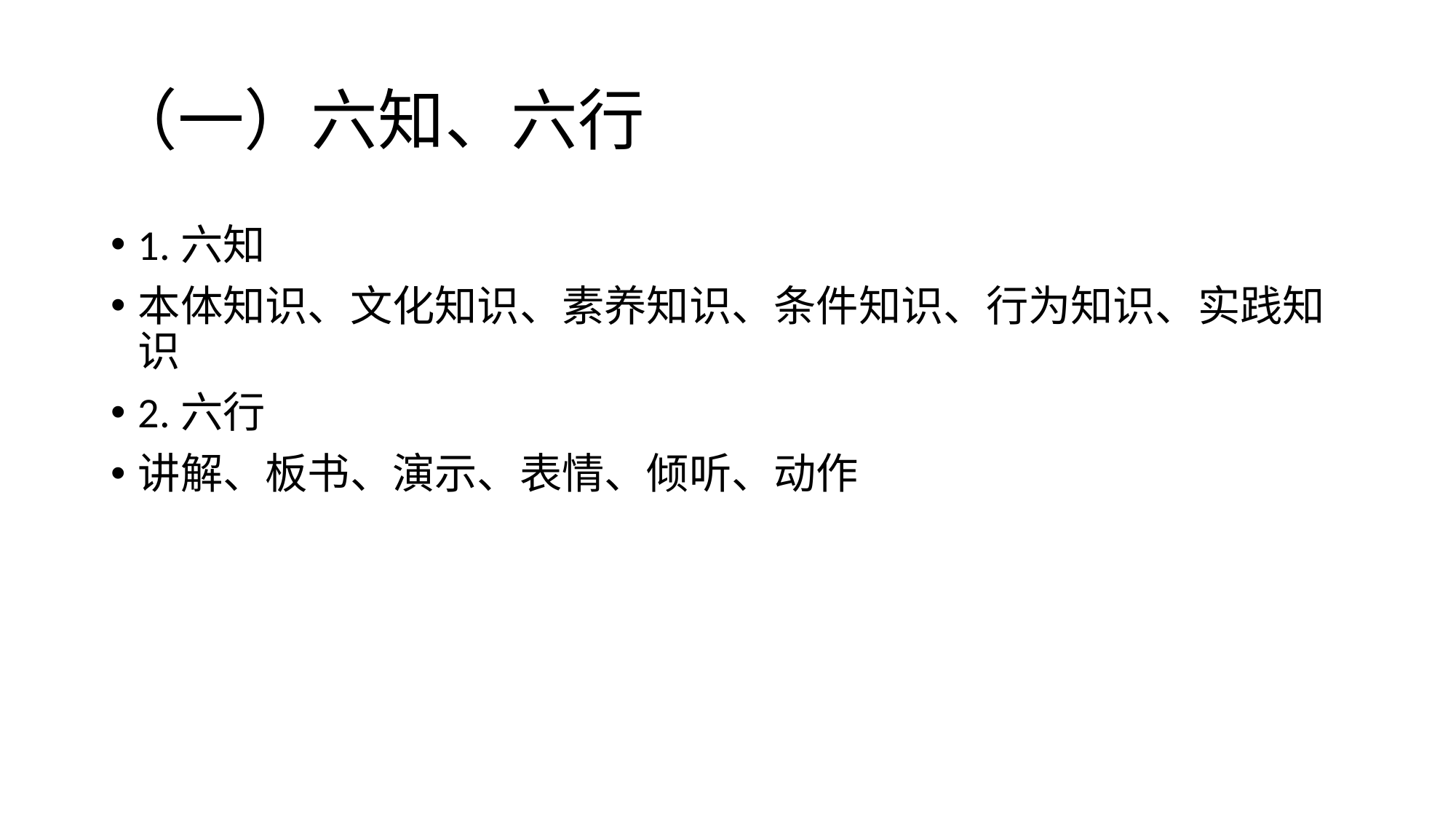

# （一）六知、六行
1.六知
本体知识、文化知识、素养知识、条件知识、行为知识、实践知识
2.六行
讲解、板书、演示、表情、倾听、动作